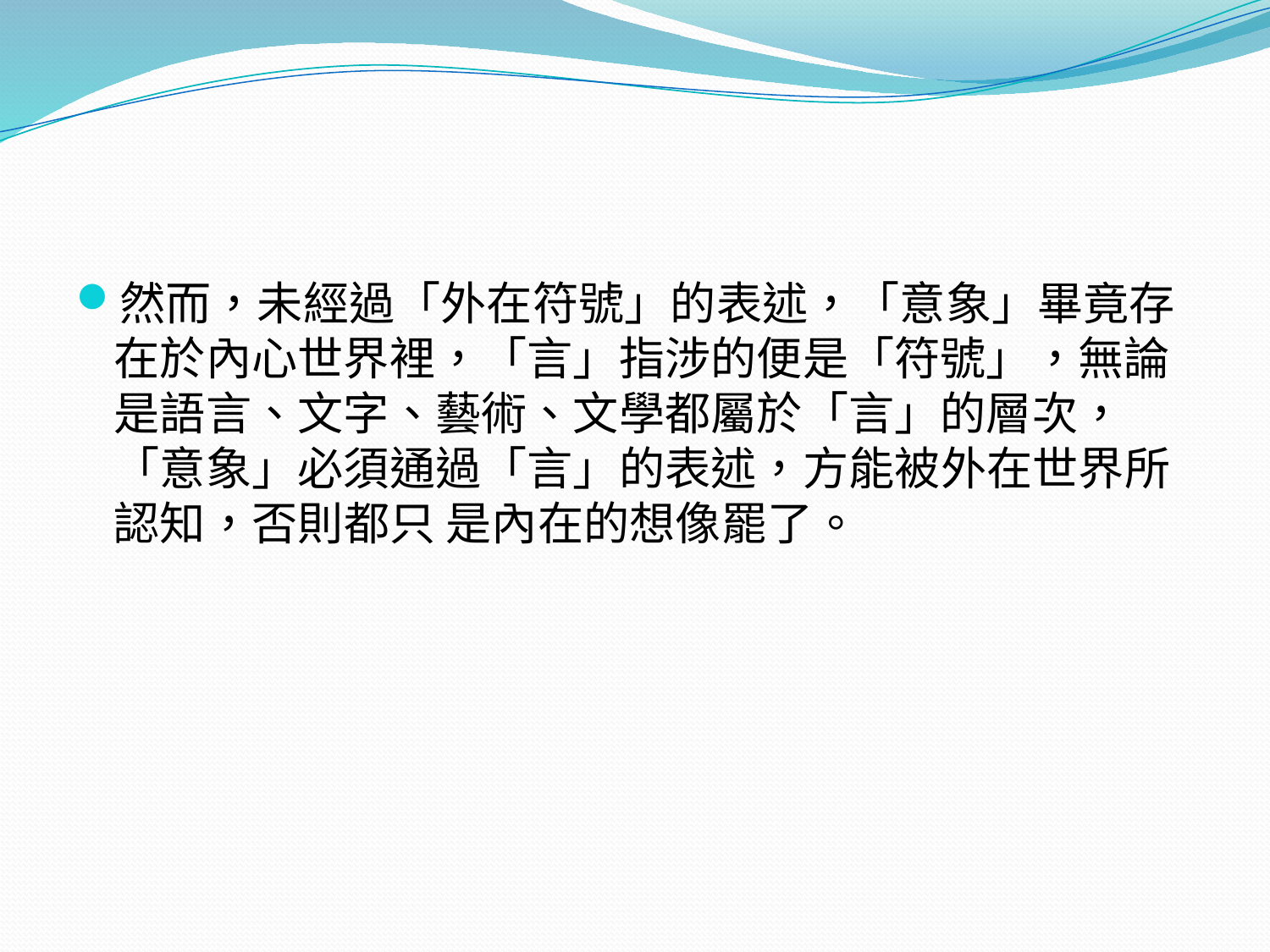

#
然而，未經過「外在符號」的表述，「意象」畢竟存在於內心世界裡，「言」指涉的便是「符號」，無論是語言、文字、藝術、文學都屬於「言」的層次，「意象」必須通過「言」的表述，方能被外在世界所認知，否則都只 是內在的想像罷了。